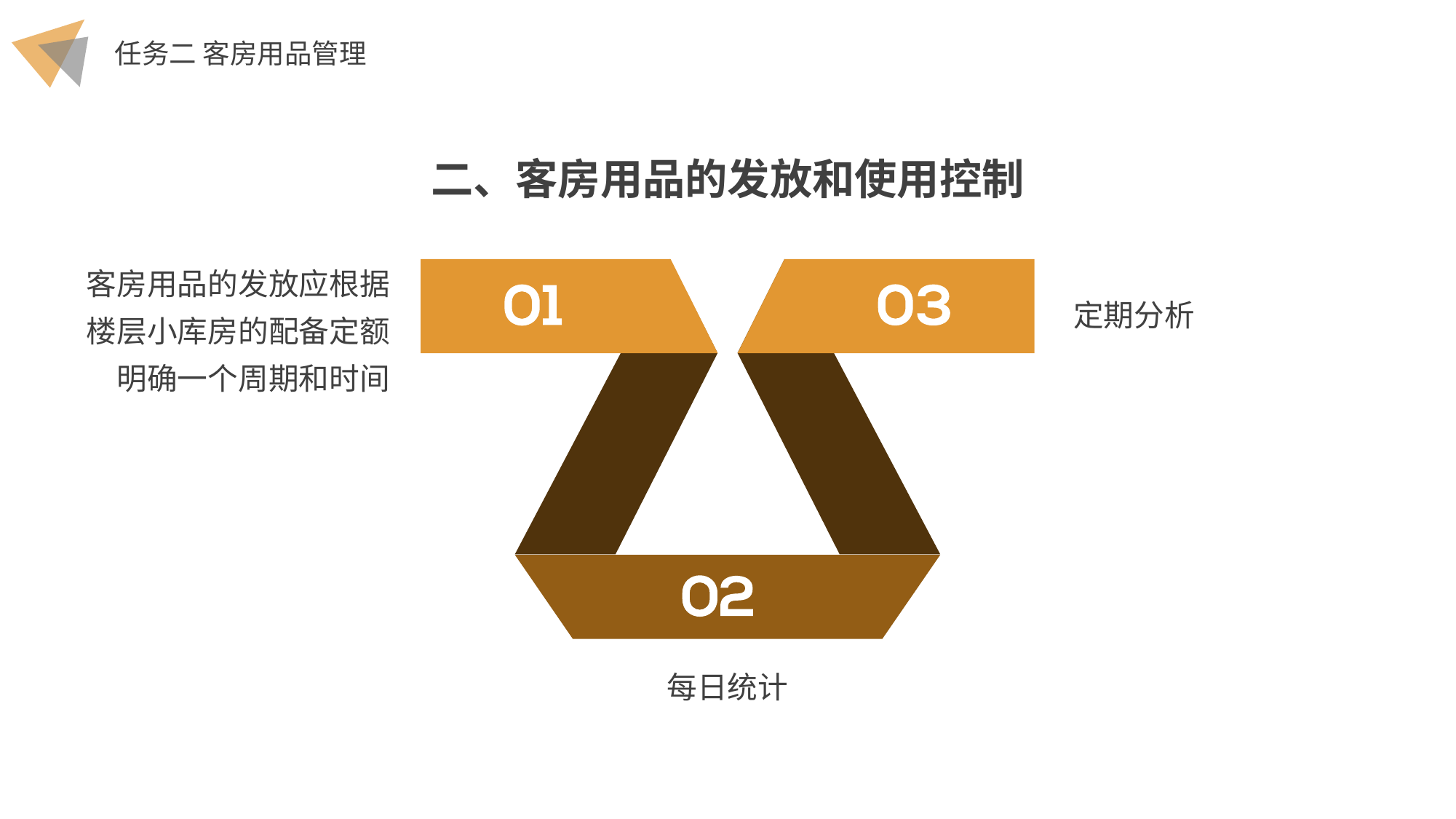

二、客房用品的发放和使用控制
客房用品的发放应根据楼层小库房的配备定额明确一个周期和时间

定期分析

每日统计